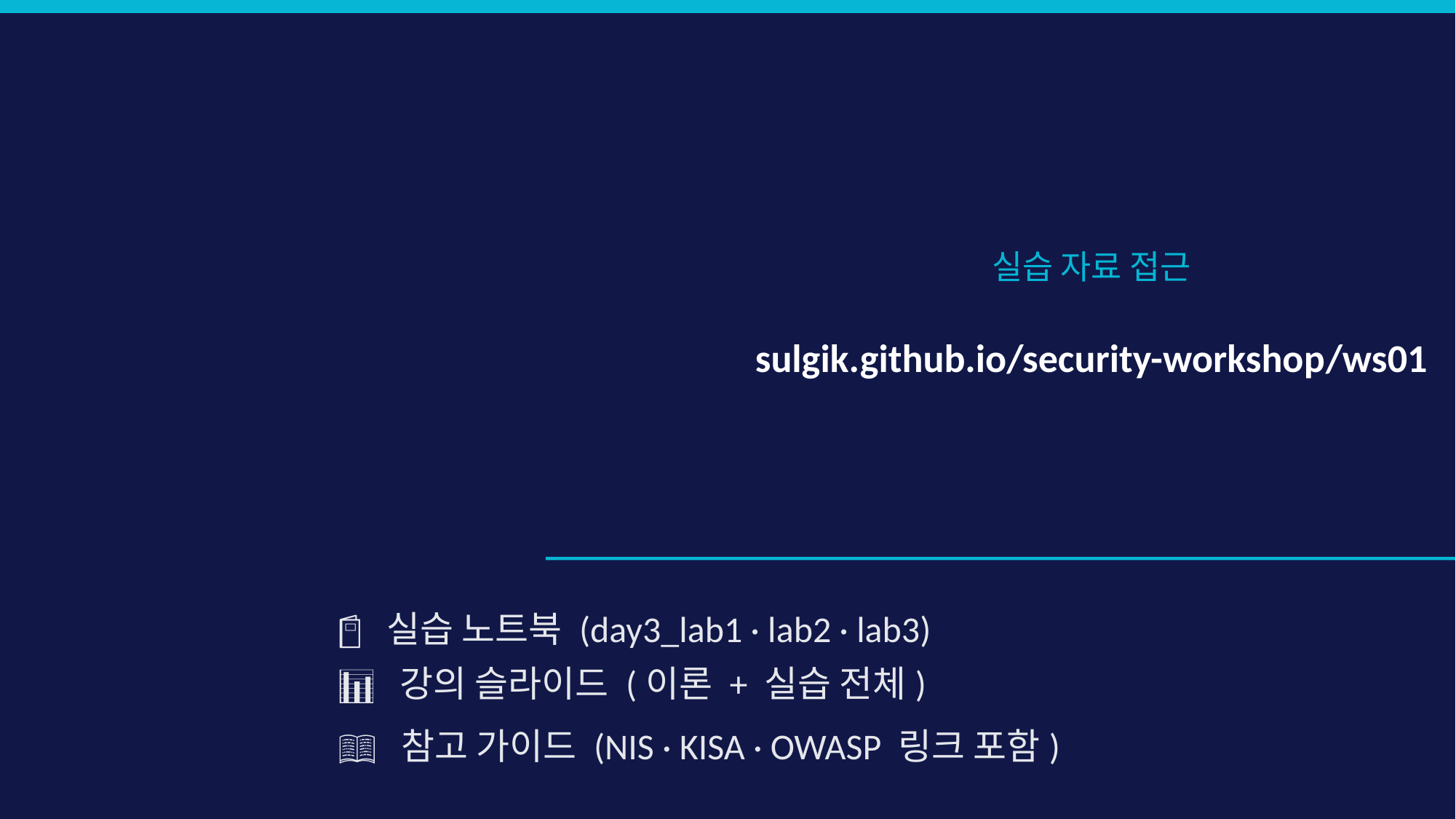

실습 자료 접근
sulgik.github.io/security-workshop/ws01

📓  실습 노트북 (day3_lab1 · lab2 · lab3)
📊  강의 슬라이드 (이론 + 실습 전체)
📖  참고 가이드 (NIS · KISA · OWASP 링크 포함)
보안이 없으면, AI도 없습니다